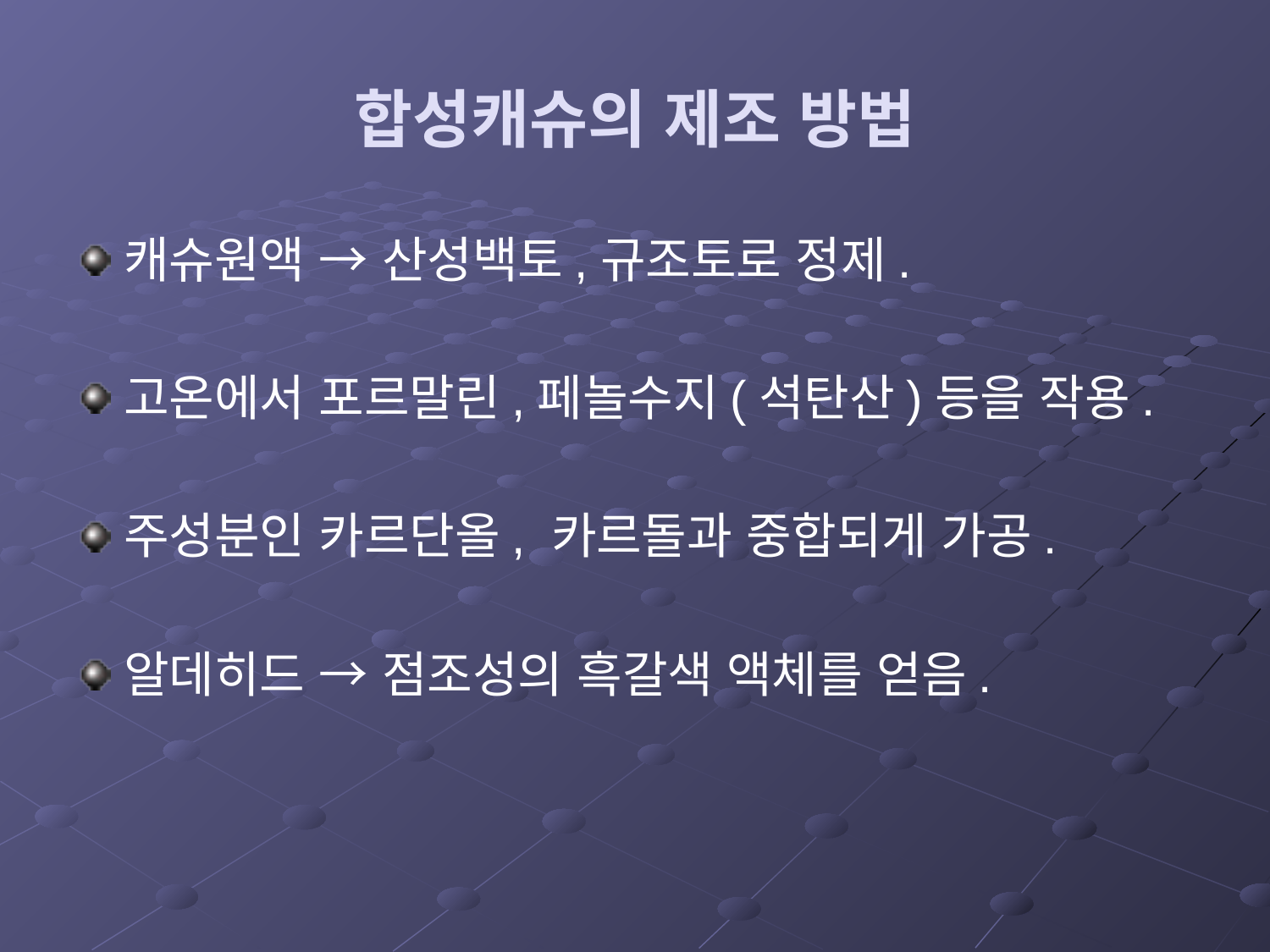

# 합성캐슈의 제조 방법
캐슈원액 → 산성백토,규조토로 정제.

고온에서 포르말린,페놀수지(석탄산)등을 작용.

주성분인 카르단올, 카르돌과 중합되게 가공.

알데히드 → 점조성의 흑갈색 액체를 얻음.